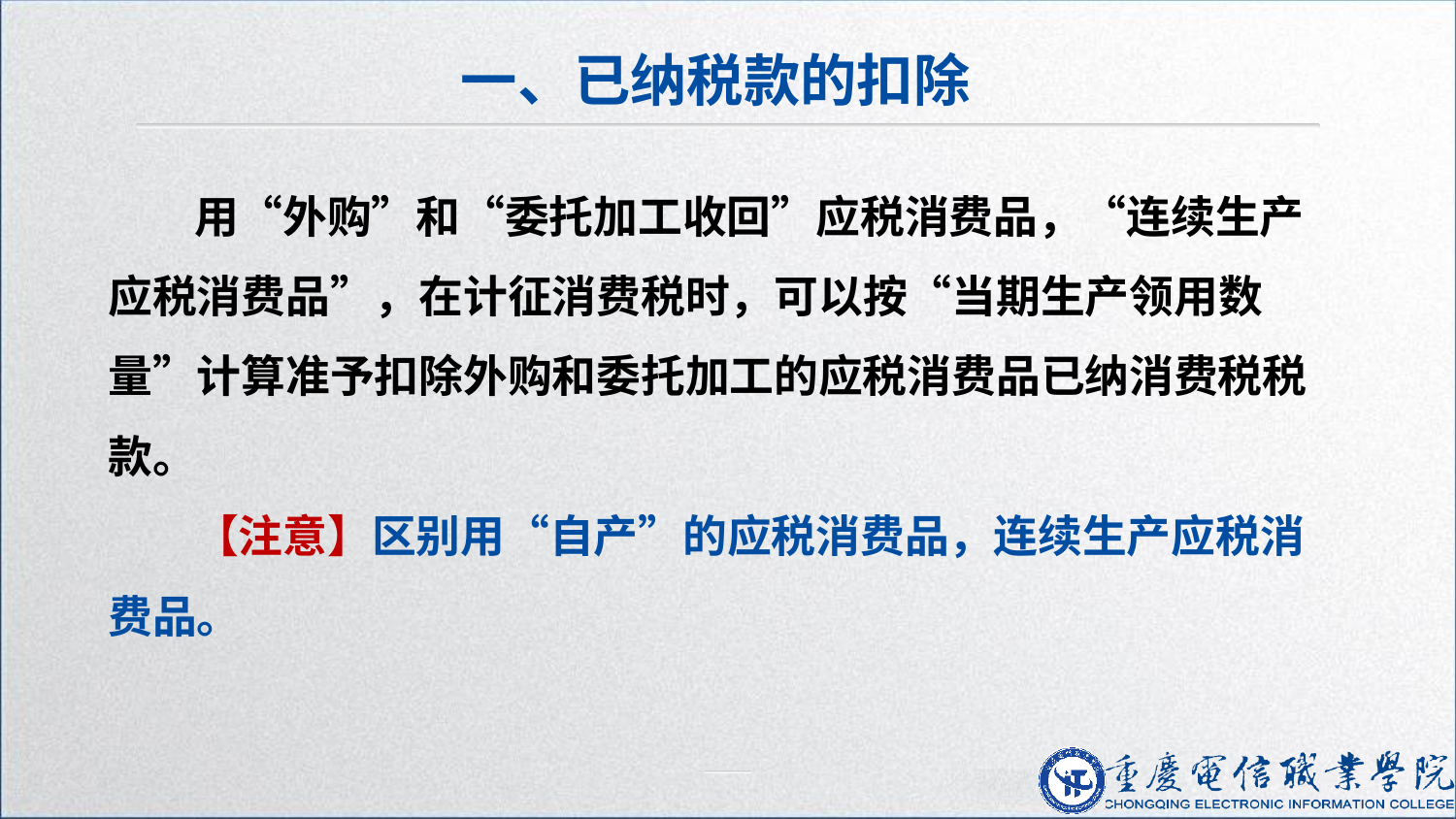

一、已纳税款的扣除
用“外购”和“委托加工收回”应税消费品，“连续生产应税消费品”，在计征消费税时，可以按“当期生产领用数量”计算准予扣除外购和委托加工的应税消费品已纳消费税税款。
【注意】区别用“自产”的应税消费品，连续生产应税消费品。